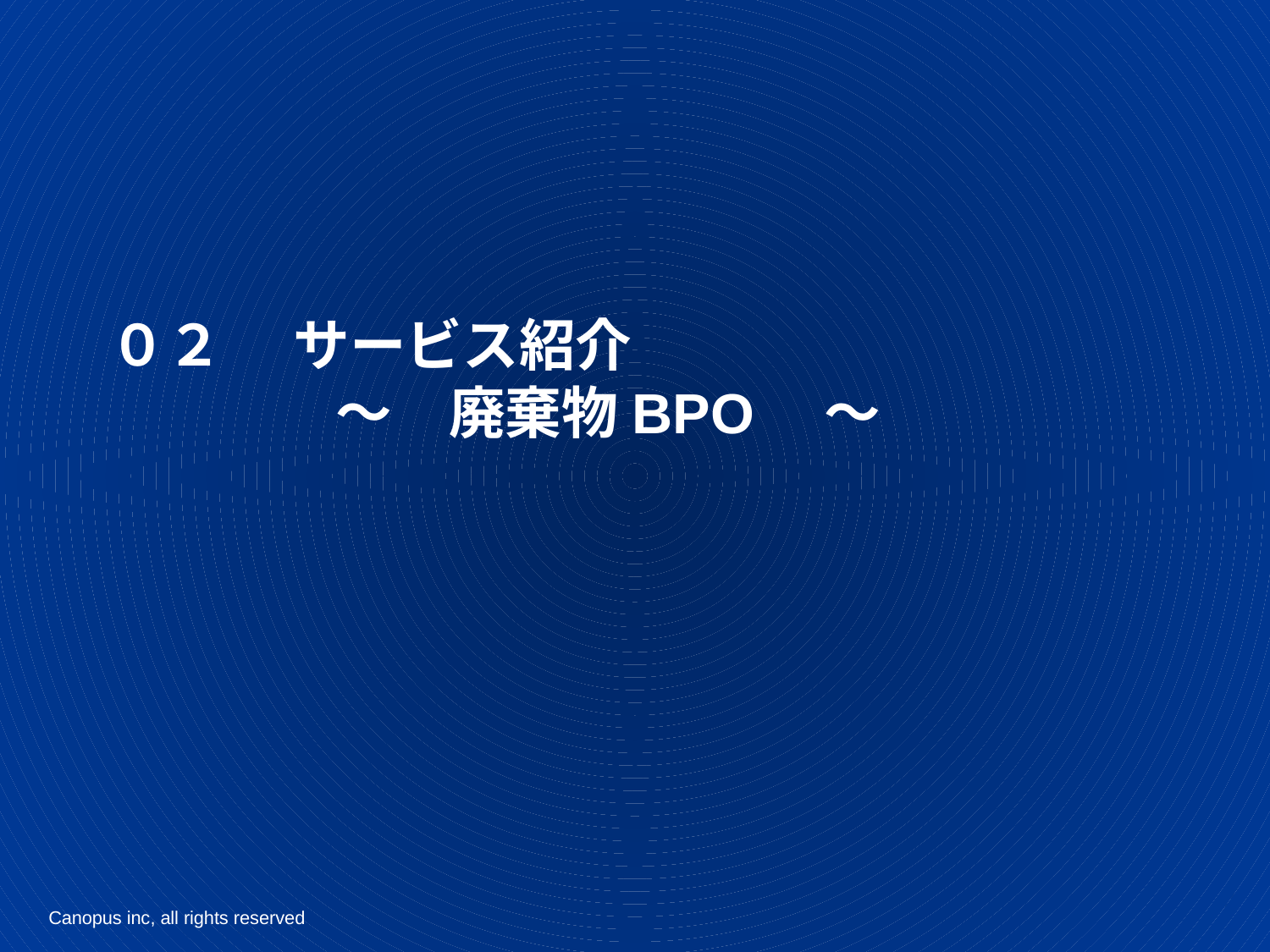

０２	　サービス紹介
　　　　～　廃棄物BPO　～
10
10
10
Canopus inc, all rights reserved